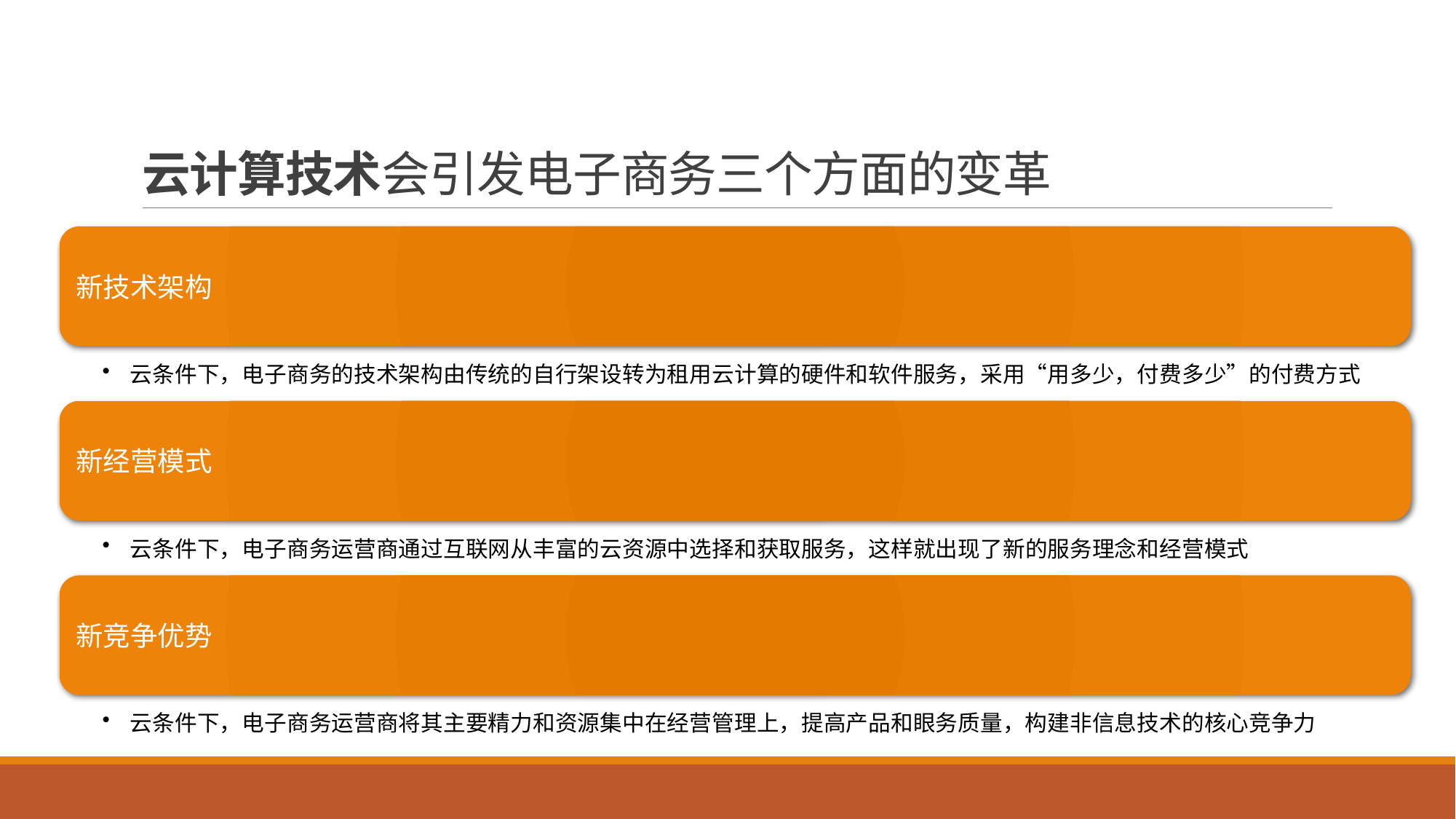

# 云计算技术会引发电子商务三个方面的变革
新技术架构
云条件下，电子商务的技术架构由传统的自行架设转为租用云计算的硬件和软件服务，采用“用多少，付费多少”的付费方式
新经营模式
云条件下，电子商务运营商通过互联网从丰富的云资源中选择和获取服务，这样就出现了新的服务理念和经营模式
新竞争优势
云条件下，电子商务运营商将其主要精力和资源集中在经营管理上，提高产品和眼务质量，构建非信息技术的核心竞争力